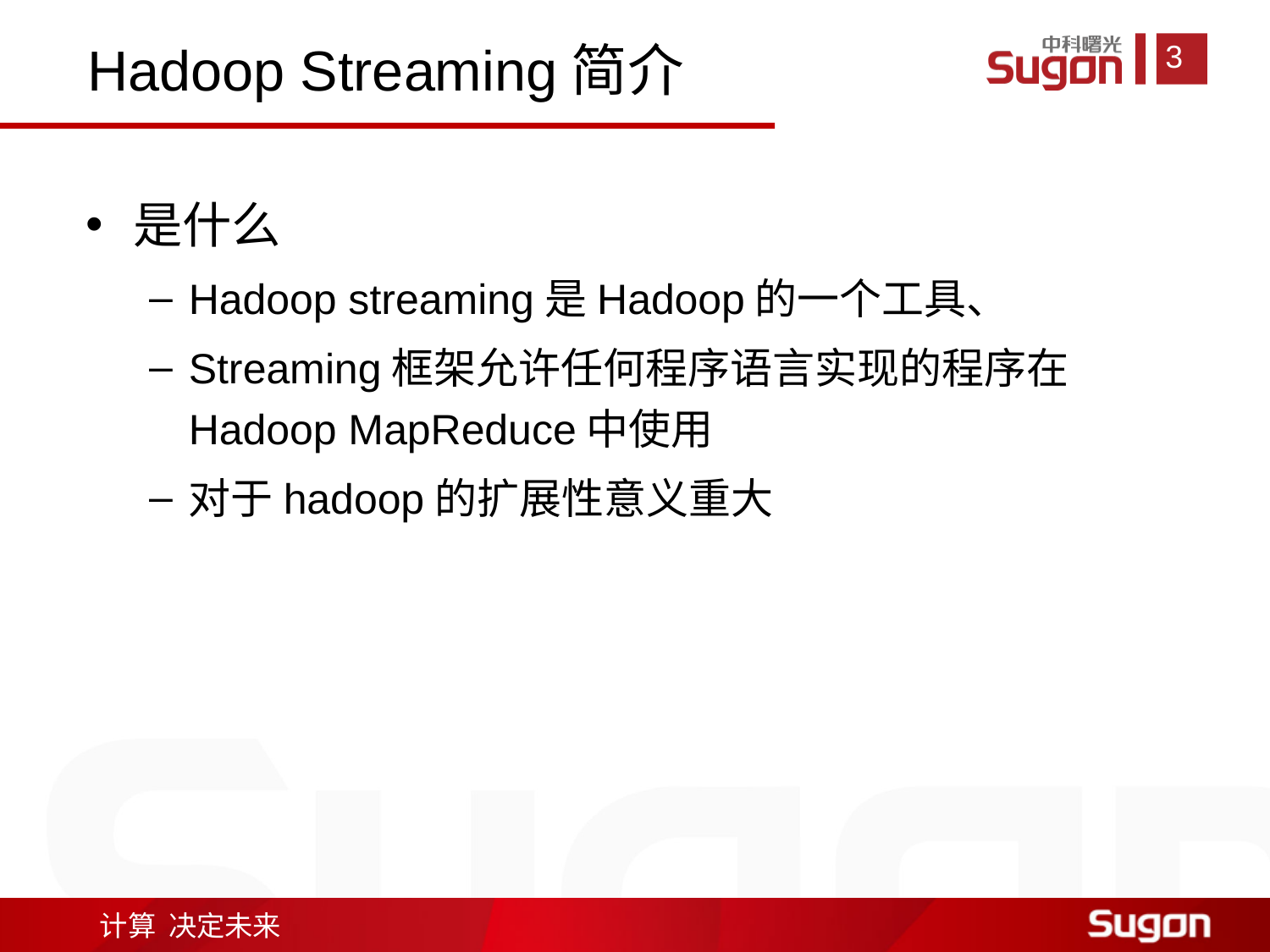

Hadoop Streaming简介
是什么
Hadoop streaming是Hadoop的一个工具、
Streaming框架允许任何程序语言实现的程序在Hadoop MapReduce中使用
对于hadoop的扩展性意义重大